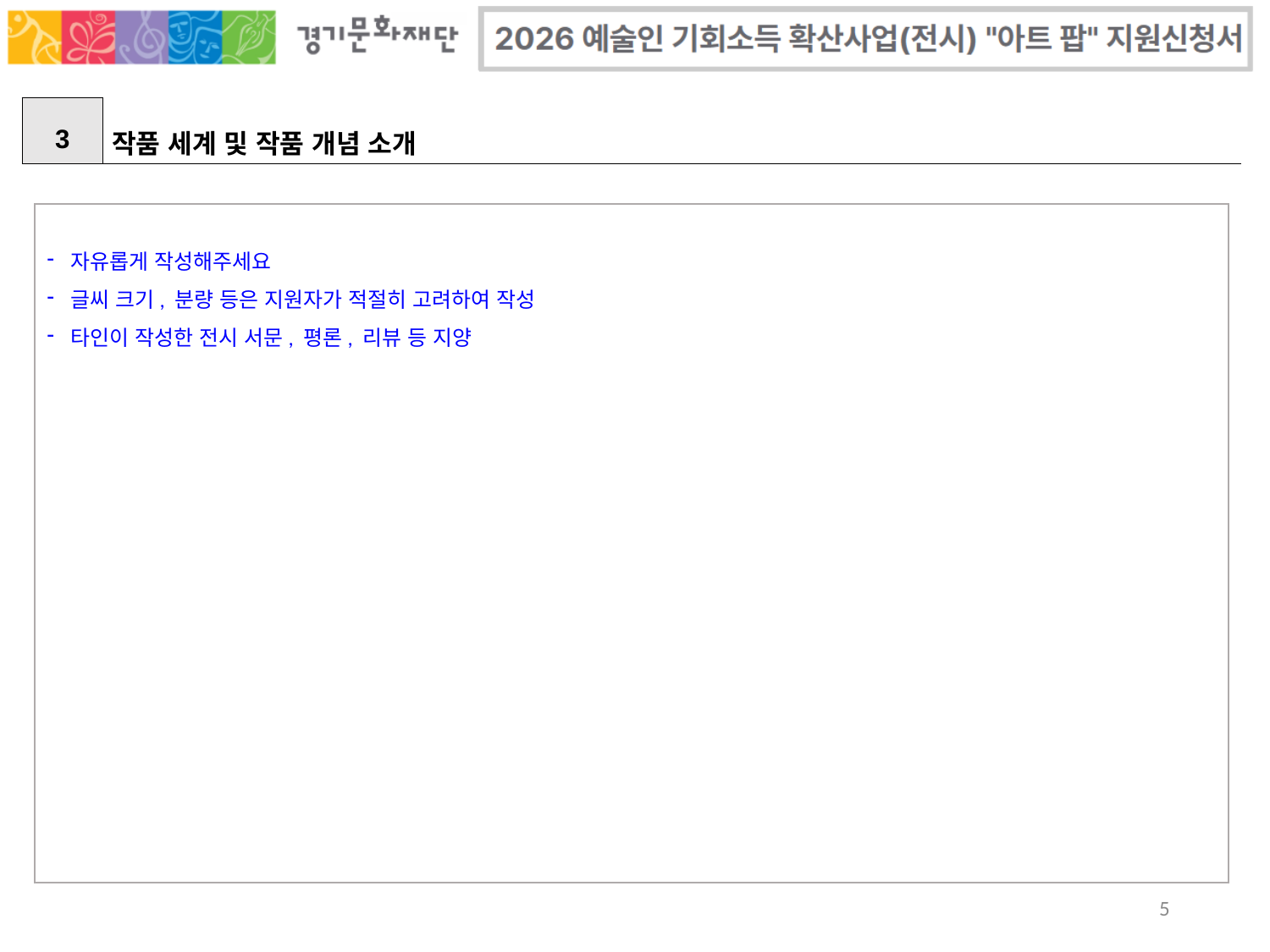

| 3 | 작품 세계 및 작품 개념 소개 |
| --- | --- |

자유롭게 작성해주세요
글씨 크기, 분량 등은 지원자가 적절히 고려하여 작성
타인이 작성한 전시 서문, 평론, 리뷰 등 지양
5